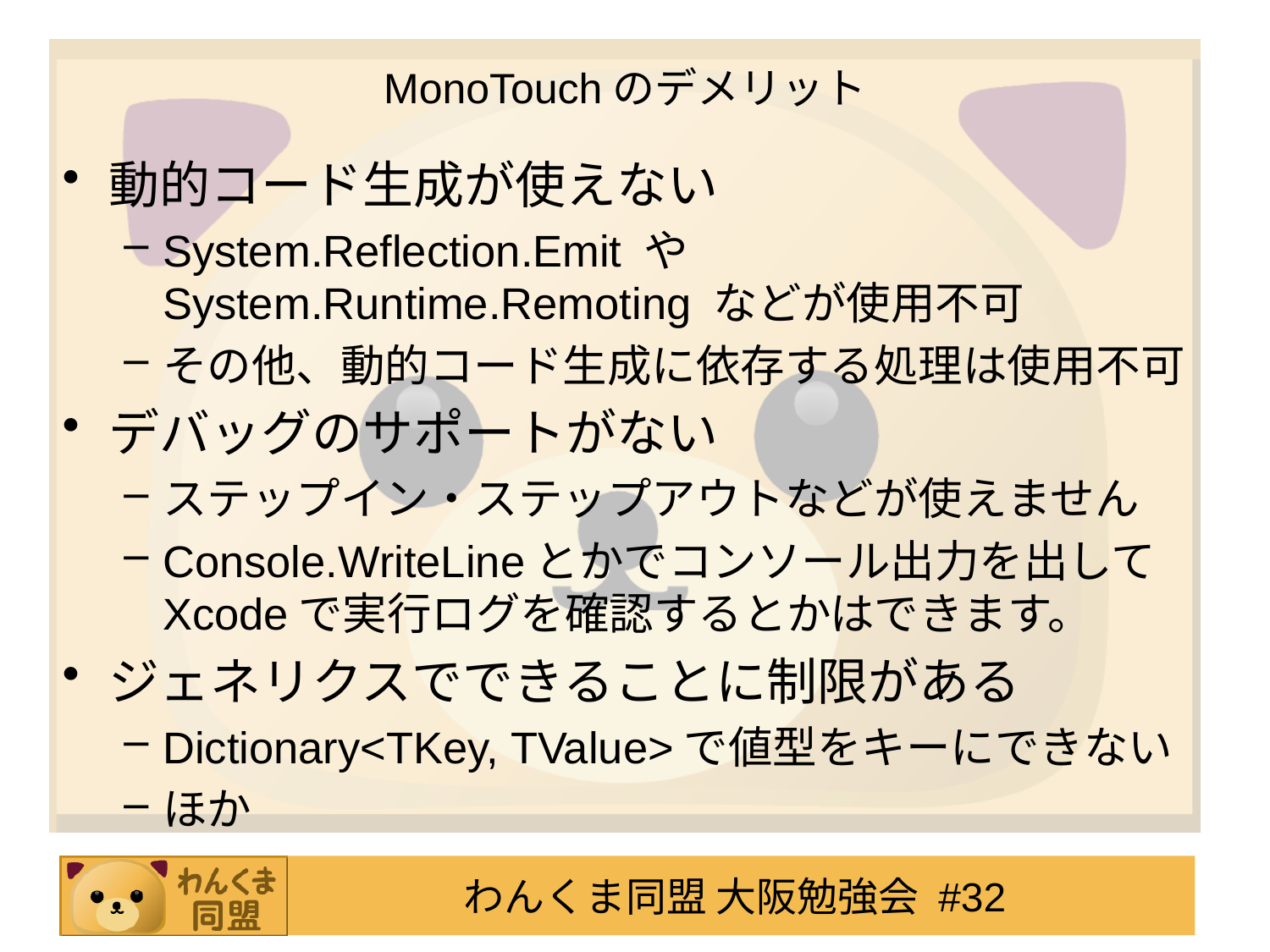

# MonoTouchのデメリット
動的コード生成が使えない
System.Reflection.Emit や System.Runtime.Remoting などが使用不可
その他、動的コード生成に依存する処理は使用不可
デバッグのサポートがない
ステップイン・ステップアウトなどが使えません
Console.WriteLineとかでコンソール出力を出してXcodeで実行ログを確認するとかはできます。
ジェネリクスでできることに制限がある
Dictionary<TKey, TValue>で値型をキーにできない
ほか